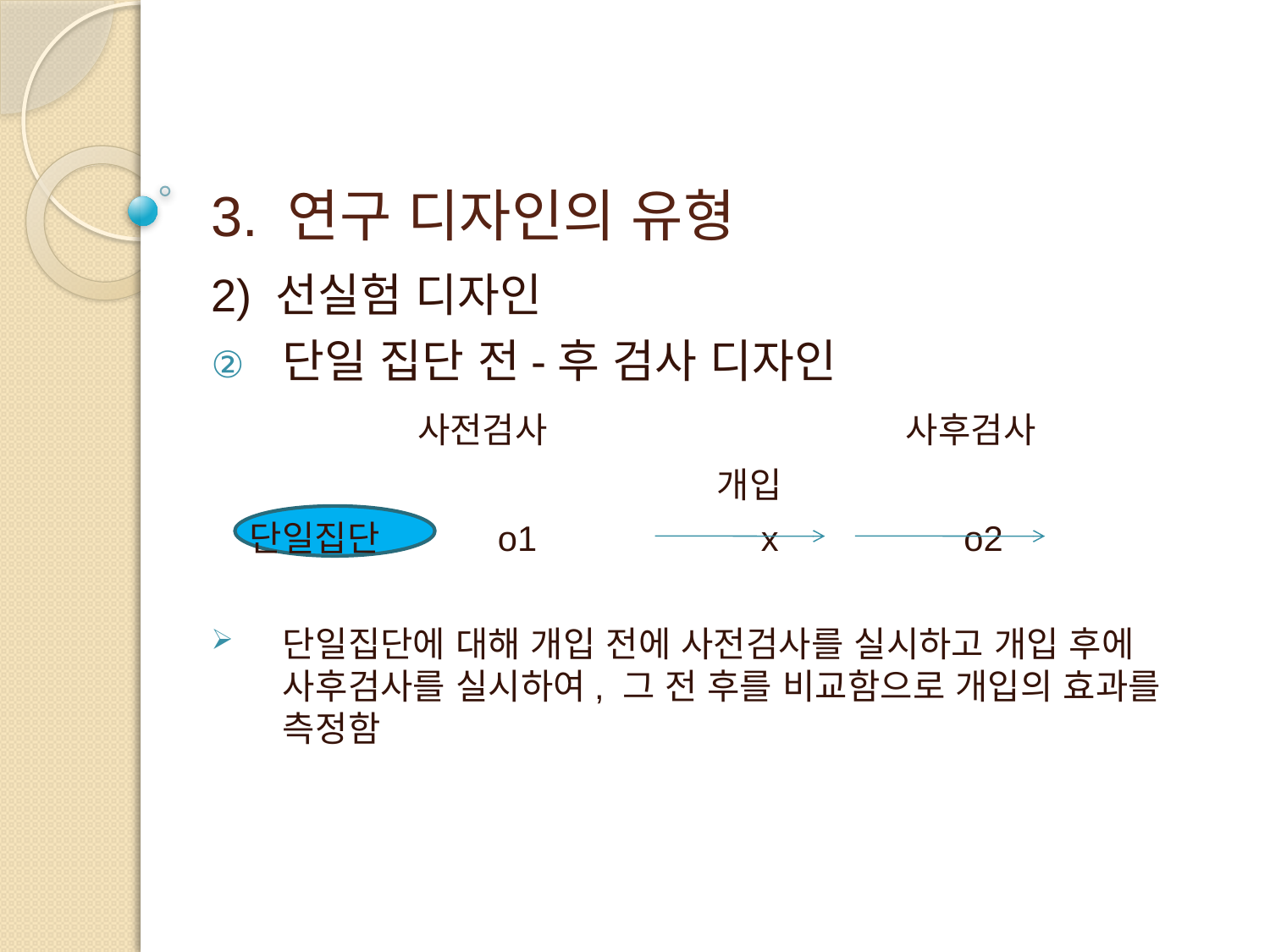

# 3. 연구 디자인의 유형
2) 선실험 디자인
단일 집단 전-후 검사 디자인
                   사전검사                                    사후검사
                                                  개입
   단일집단           o1                       x                   o2

단일집단에 대해 개입 전에 사전검사를 실시하고 개입 후에 사후검사를 실시하여, 그 전 후를 비교함으로 개입의 효과를 측정함